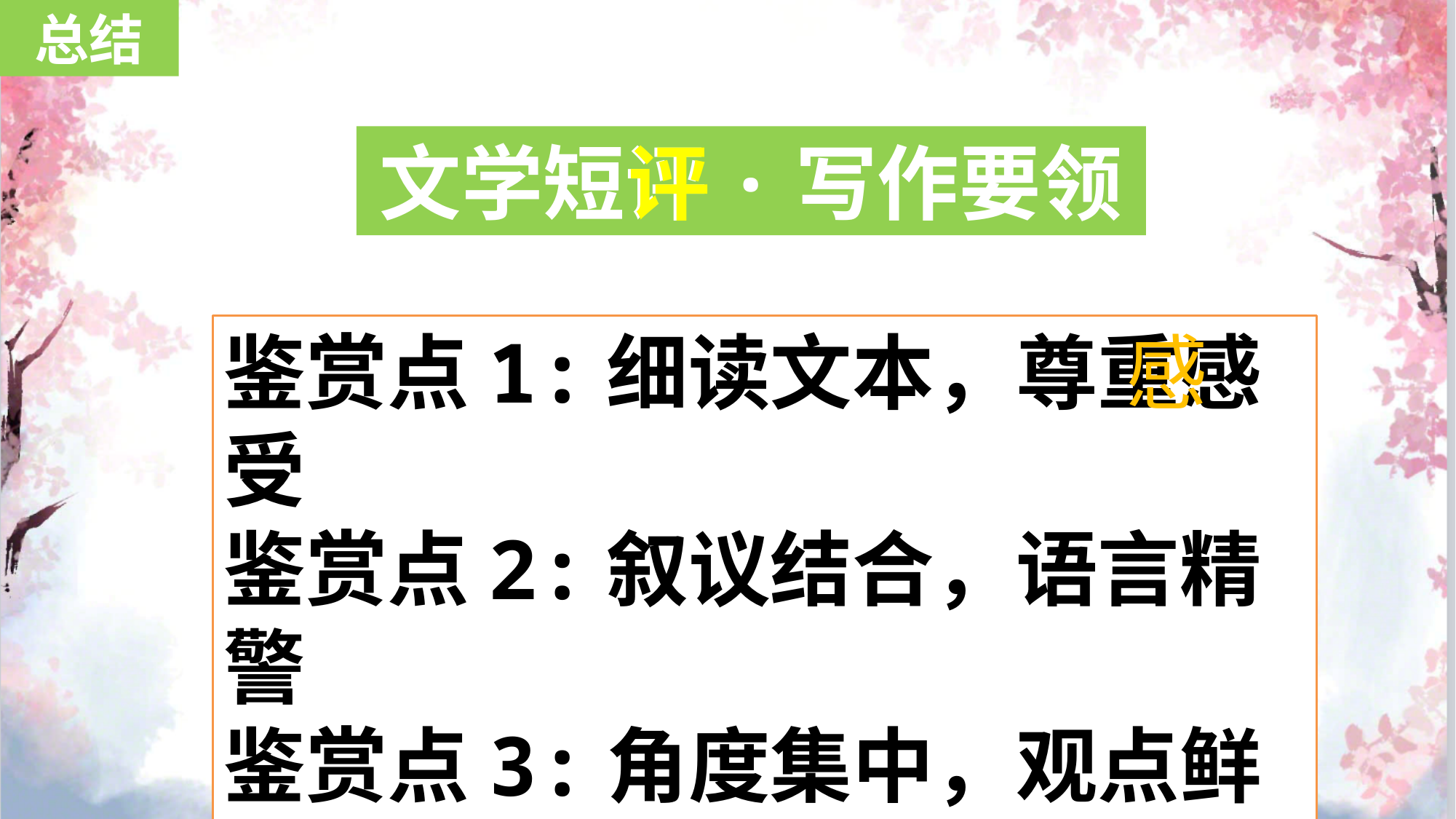

总结
文学短评·写作要领
评
鉴赏点1:细读文本，尊重感受
鉴赏点2:叙议结合，语言精警
鉴赏点3:角度集中，观点鲜明
鉴赏点4:构思巧妙，结构清晰
感